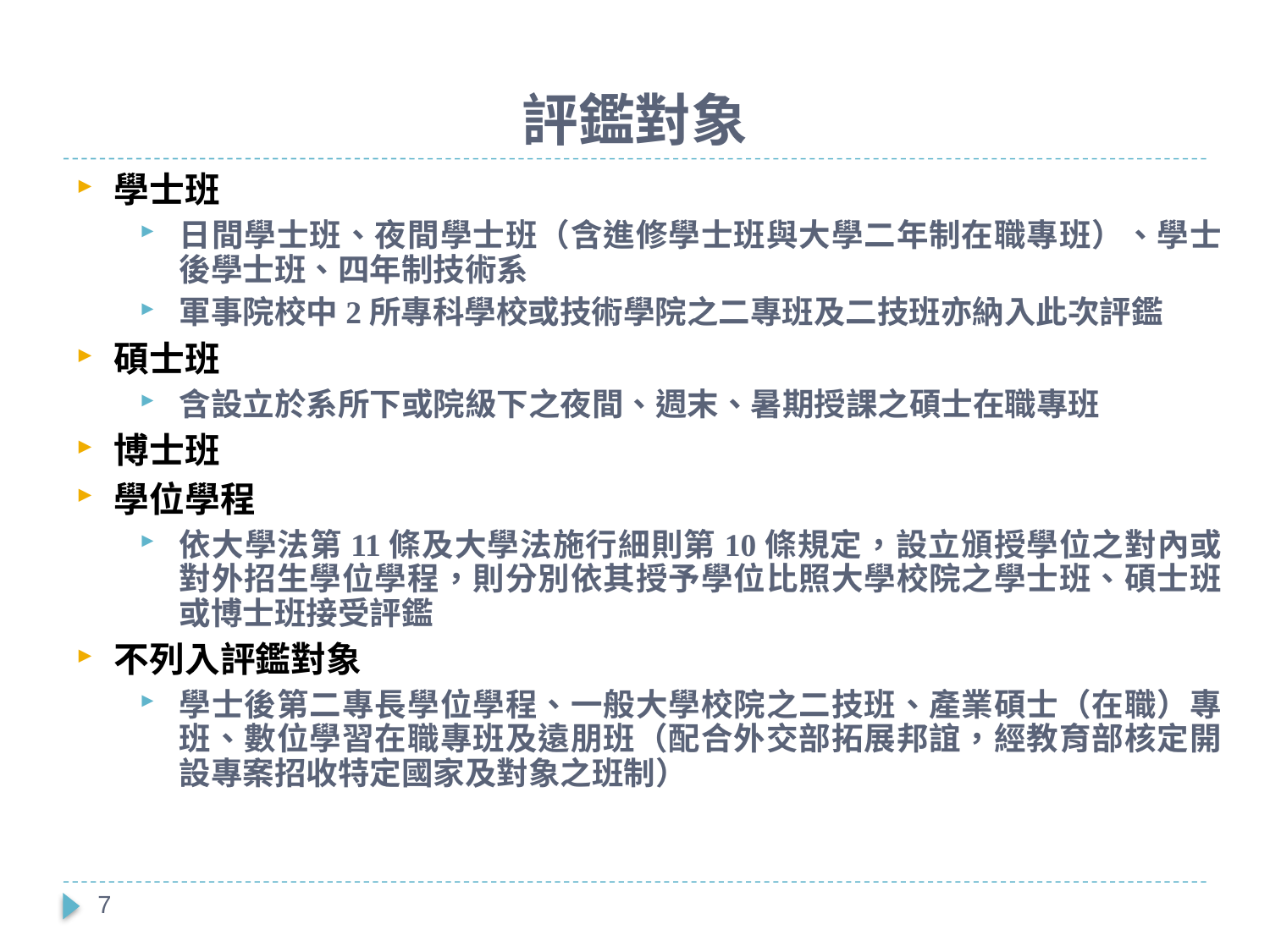

評鑑對象
學士班
日間學士班、夜間學士班（含進修學士班與大學二年制在職專班）、學士後學士班、四年制技術系
軍事院校中2所專科學校或技術學院之二專班及二技班亦納入此次評鑑
碩士班
含設立於系所下或院級下之夜間、週末、暑期授課之碩士在職專班
博士班
學位學程
依大學法第11條及大學法施行細則第10條規定，設立頒授學位之對內或對外招生學位學程，則分別依其授予學位比照大學校院之學士班、碩士班或博士班接受評鑑
不列入評鑑對象
學士後第二專長學位學程、一般大學校院之二技班、產業碩士（在職）專班、數位學習在職專班及遠朋班（配合外交部拓展邦誼，經教育部核定開設專案招收特定國家及對象之班制）

7